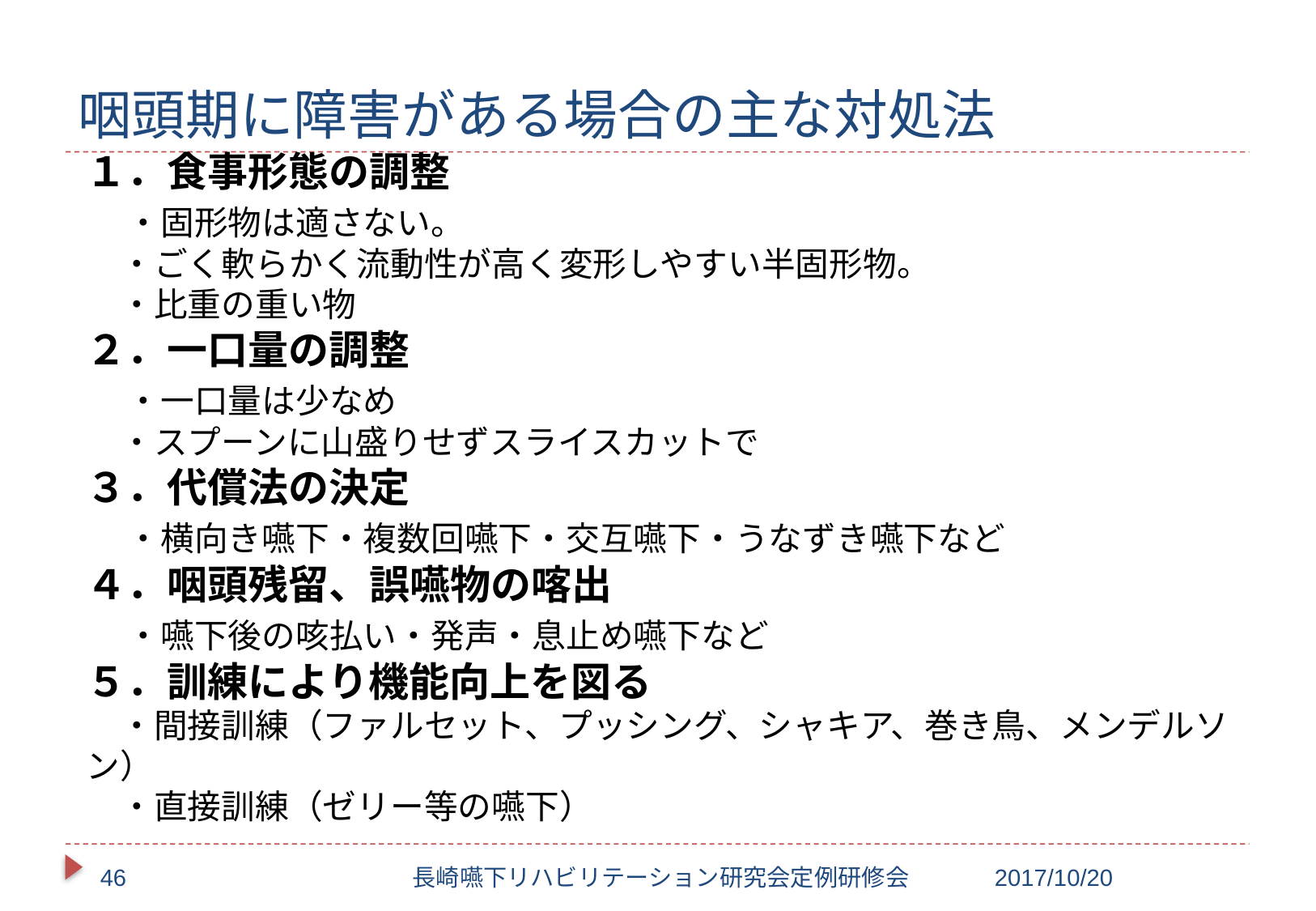

# 咽頭期に障害がある場合の主な対処法
１．食事形態の調整
　・固形物は適さない。
　・ごく軟らかく流動性が高く変形しやすい半固形物。
　・比重の重い物
２．一口量の調整
　・一口量は少なめ
　・スプーンに山盛りせずスライスカットで
３．代償法の決定
　・横向き嚥下・複数回嚥下・交互嚥下・うなずき嚥下など
４．咽頭残留、誤嚥物の喀出
　・嚥下後の咳払い・発声・息止め嚥下など
５．訓練により機能向上を図る
　・間接訓練（ファルセット、プッシング、シャキア、巻き鳥、メンデルソン）
　・直接訓練（ゼリー等の嚥下）

46
長崎嚥下リハビリテーション研究会定例研修会
2017/10/20